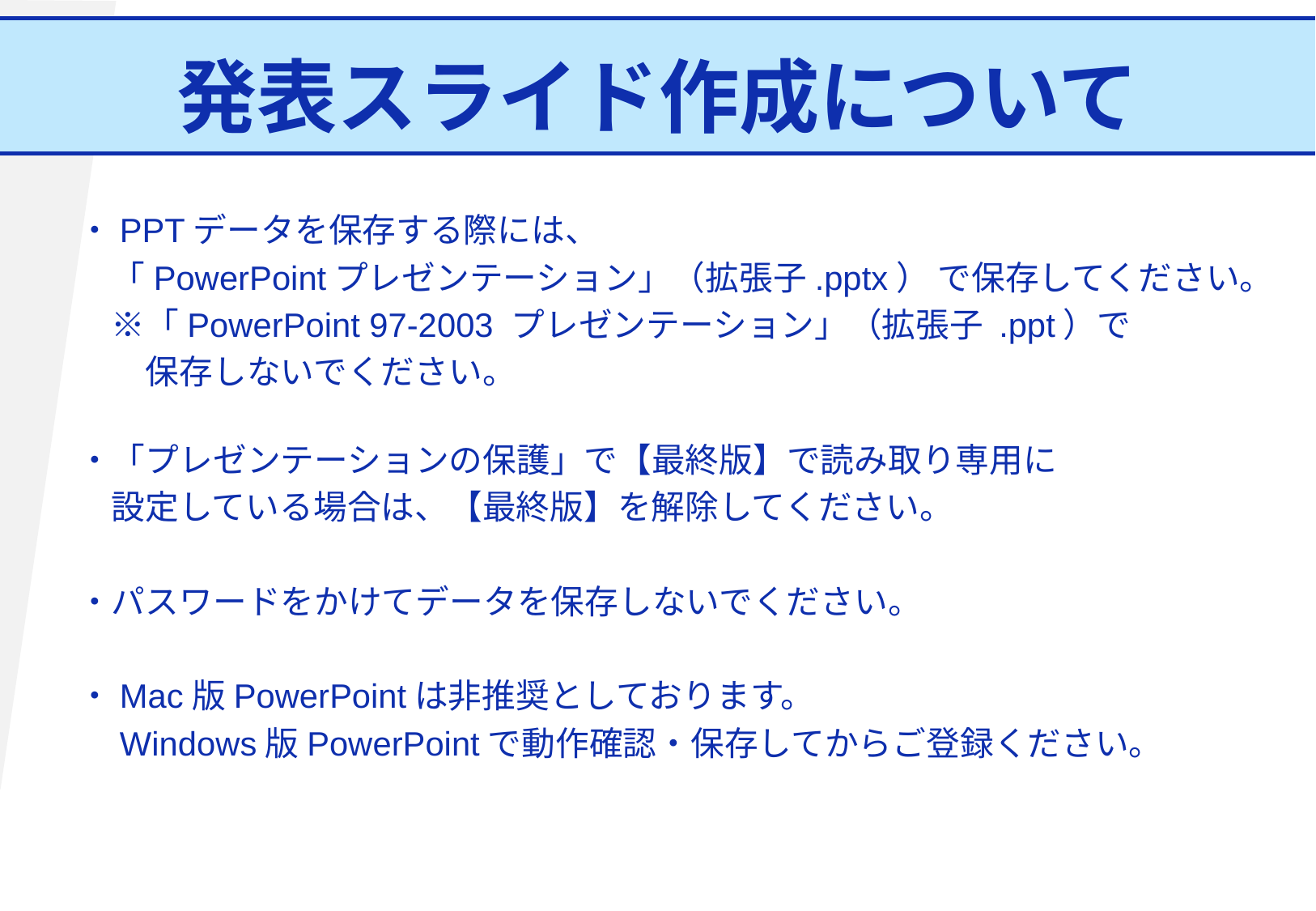

発表スライド作成について

・PPTデータを保存する際には、
　「PowerPointプレゼンテーション」（拡張子.pptx） で保存してください。
　※「PowerPoint 97-2003 プレゼンテーション」（拡張子 .ppt）で
　　保存しないでください。
・「プレゼンテーションの保護」で【最終版】で読み取り専用に
　設定している場合は、【最終版】を解除してください。

・パスワードをかけてデータを保存しないでください。

・Mac版PowerPointは非推奨としております。
　Windows版PowerPointで動作確認・保存してからご登録ください。